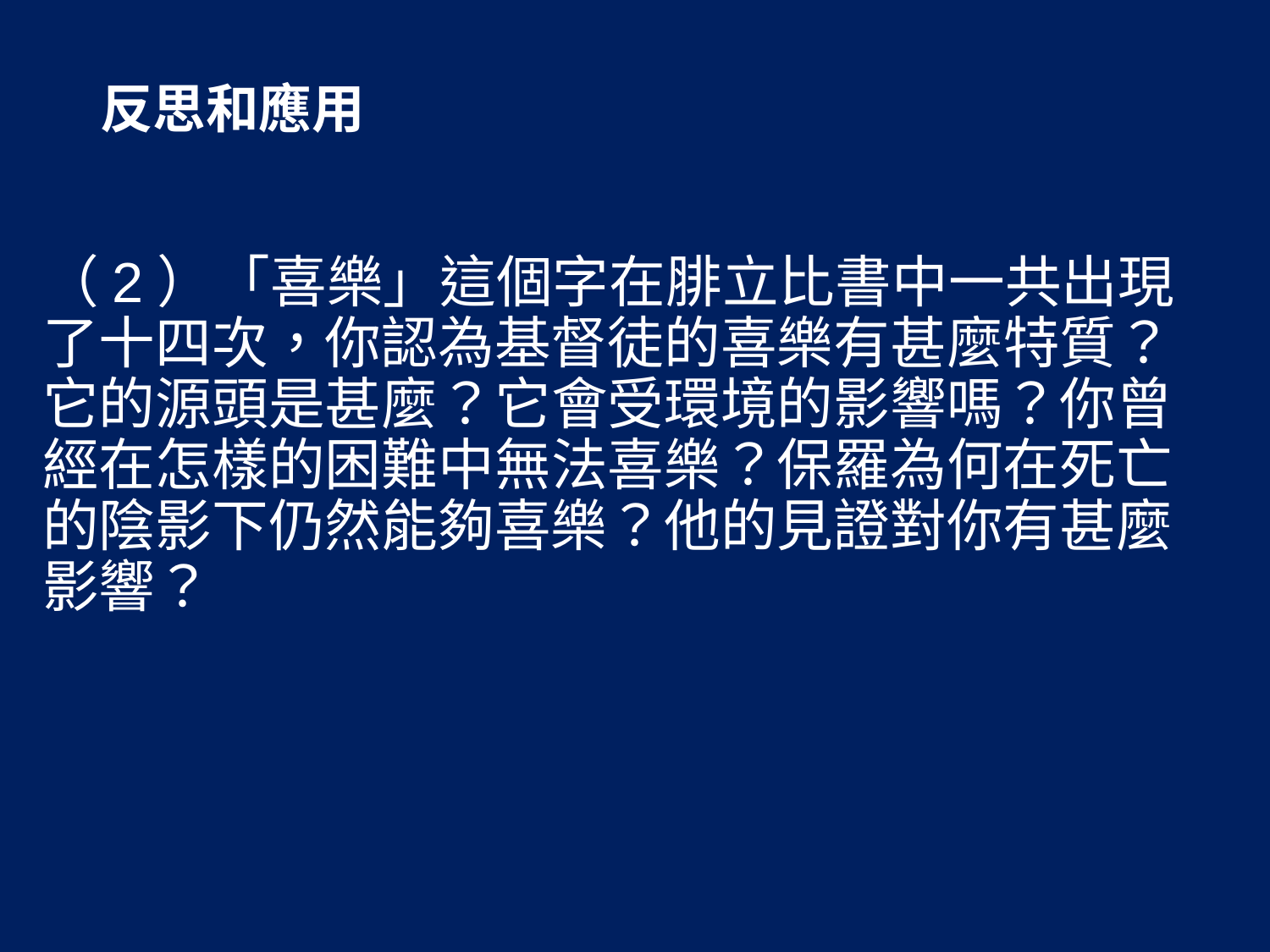

# 反思和應用
（2）「喜樂」這個字在腓立比書中一共出現了十四次，你認為基督徒的喜樂有甚麼特質？它的源頭是甚麼？它會受環境的影響嗎？你曾經在怎樣的困難中無法喜樂？保羅為何在死亡的陰影下仍然能夠喜樂？他的見證對你有甚麼影響？